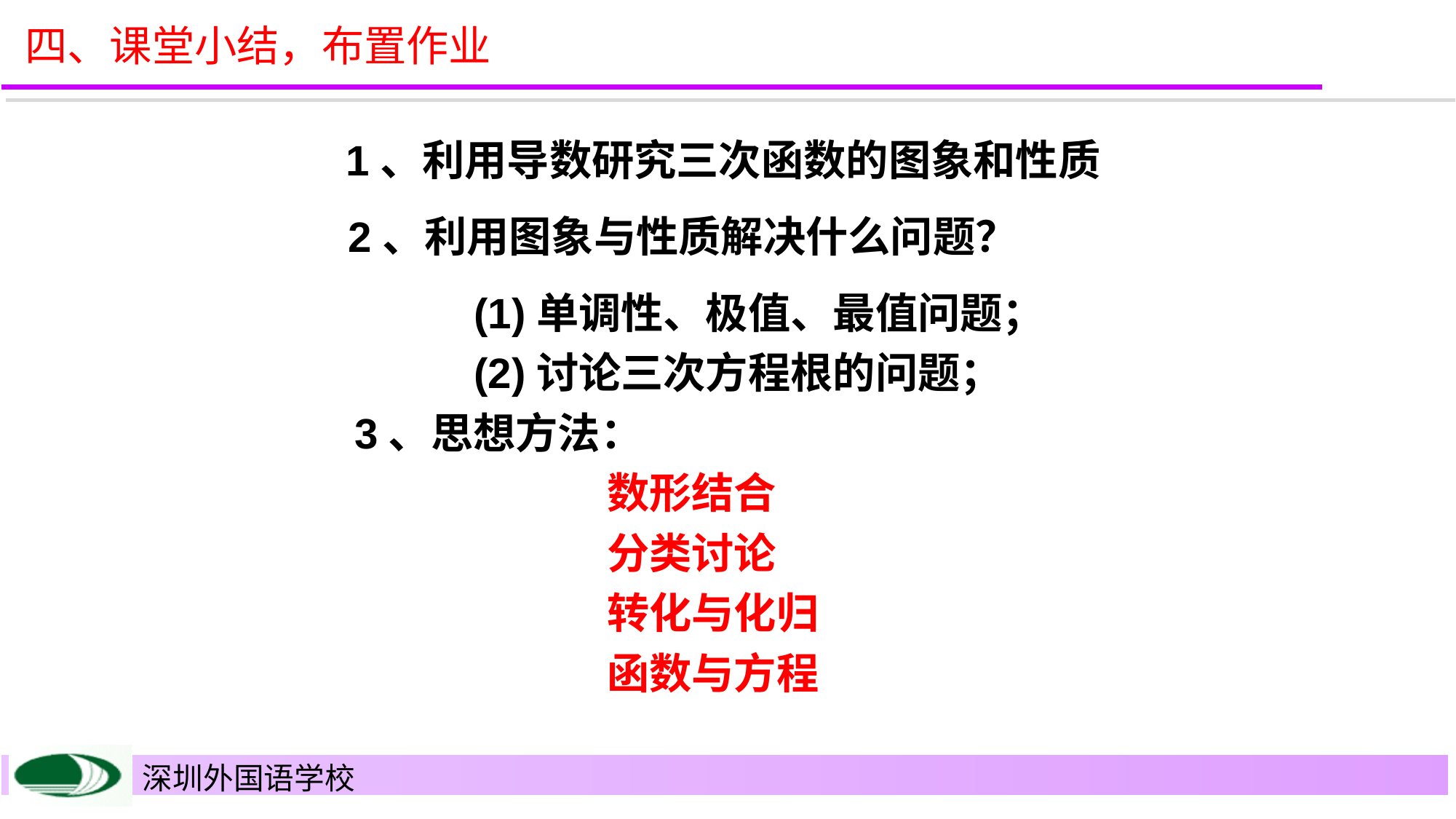

四、课堂小结，布置作业
1、利用导数研究三次函数的图象和性质
2、利用图象与性质解决什么问题？
(1)单调性、极值、最值问题；
(2)讨论三次方程根的问题；
3、思想方法：
数形结合
分类讨论
转化与化归
函数与方程